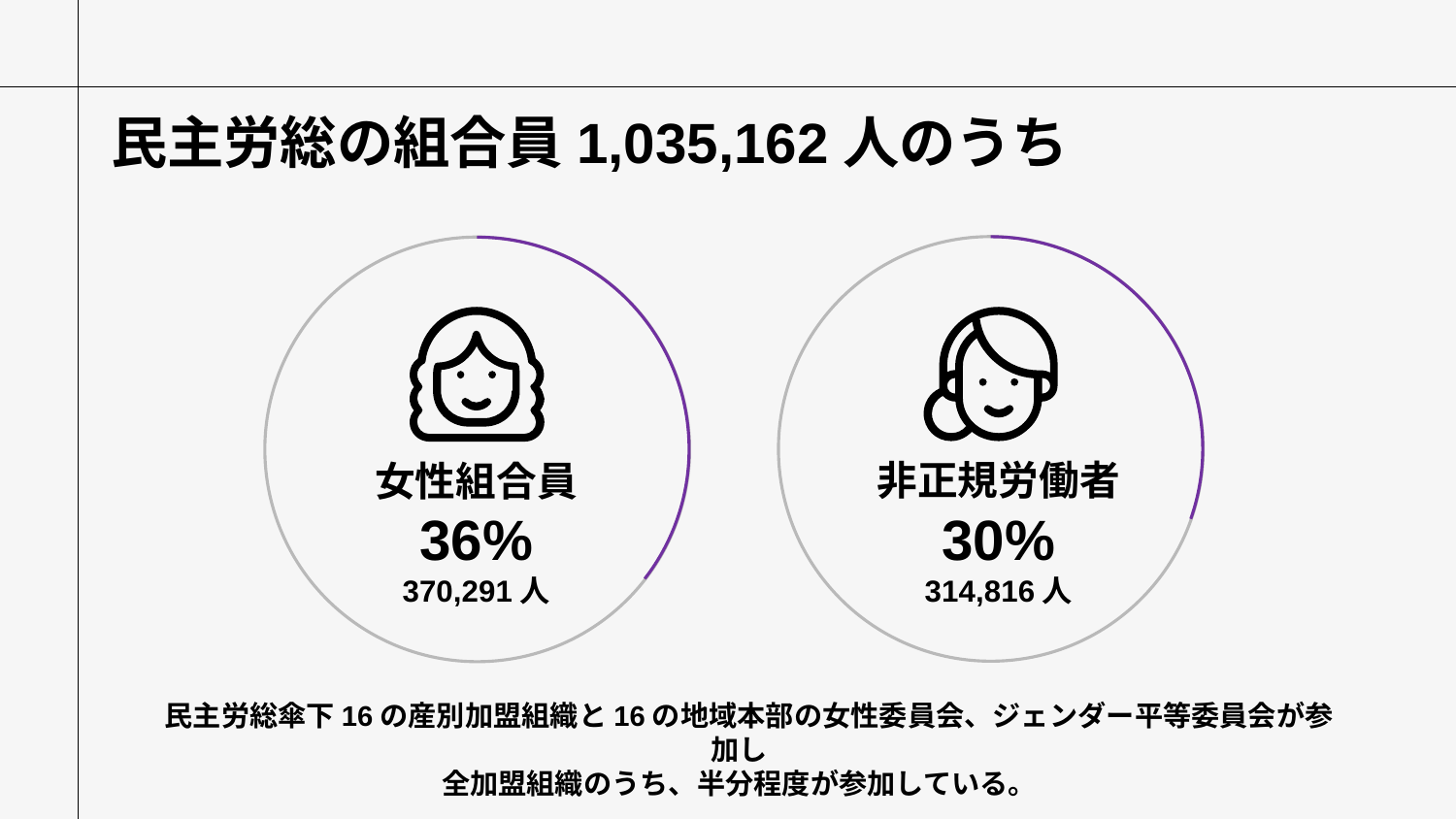

民主労総の組合員1,035,162人のうち

非正規労働者
30%
314,816人
女性組合員
36%
370,291人
  民主労総傘下16の産別加盟組織と16の地域本部の女性委員会、ジェンダー平等委員会が参加し
全加盟組織のうち、半分程度が参加している。